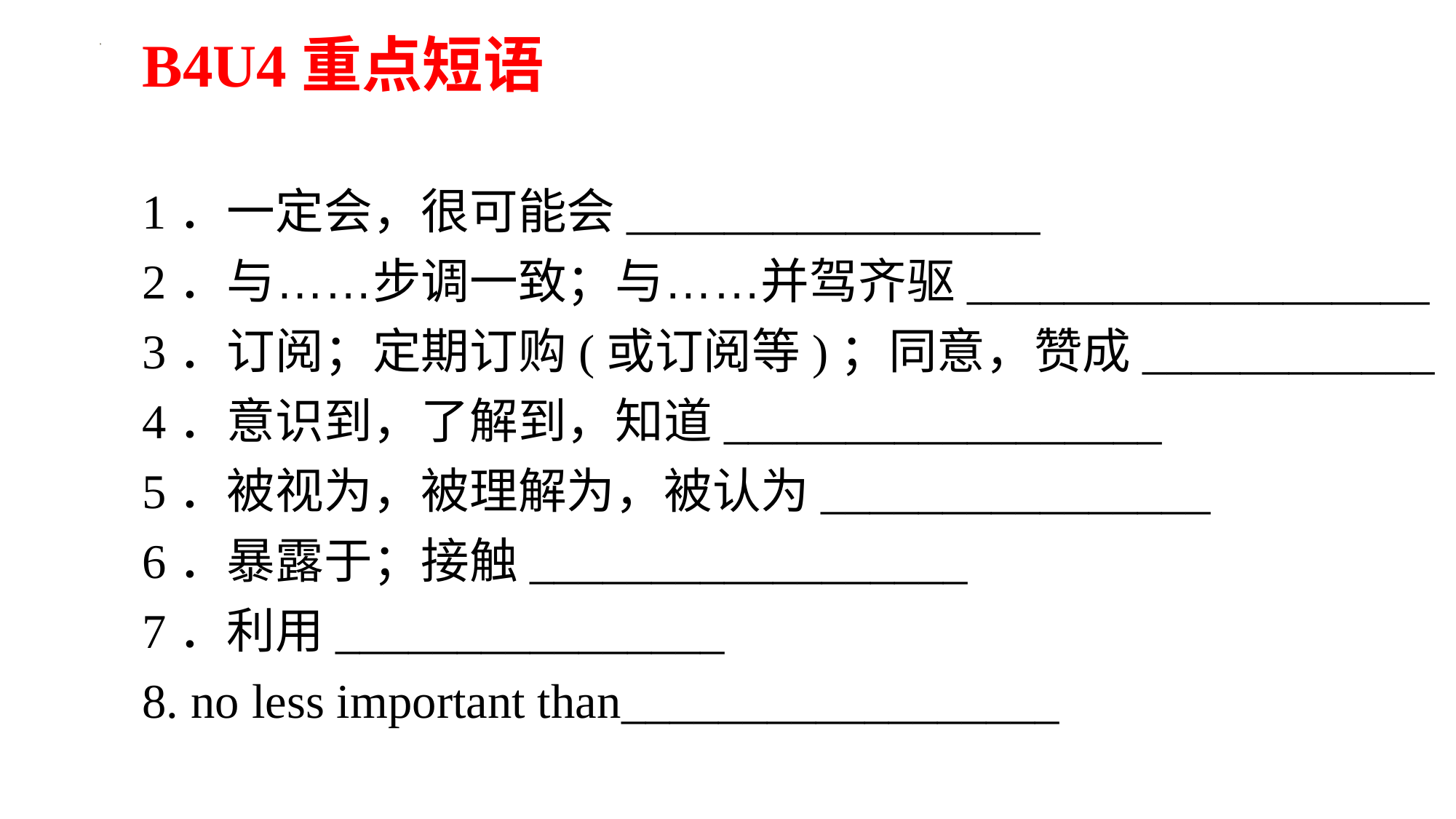

B4U4重点短语

1．一定会，很可能会_________________
2．与……步调一致；与……并驾齐驱___________________
3．订阅；定期订购(或订阅等)；同意，赞成____________
4．意识到，了解到，知道__________________
5．被视为，被理解为，被认为________________
6．暴露于；接触__________________
7．利用________________
8. no less important than__________________